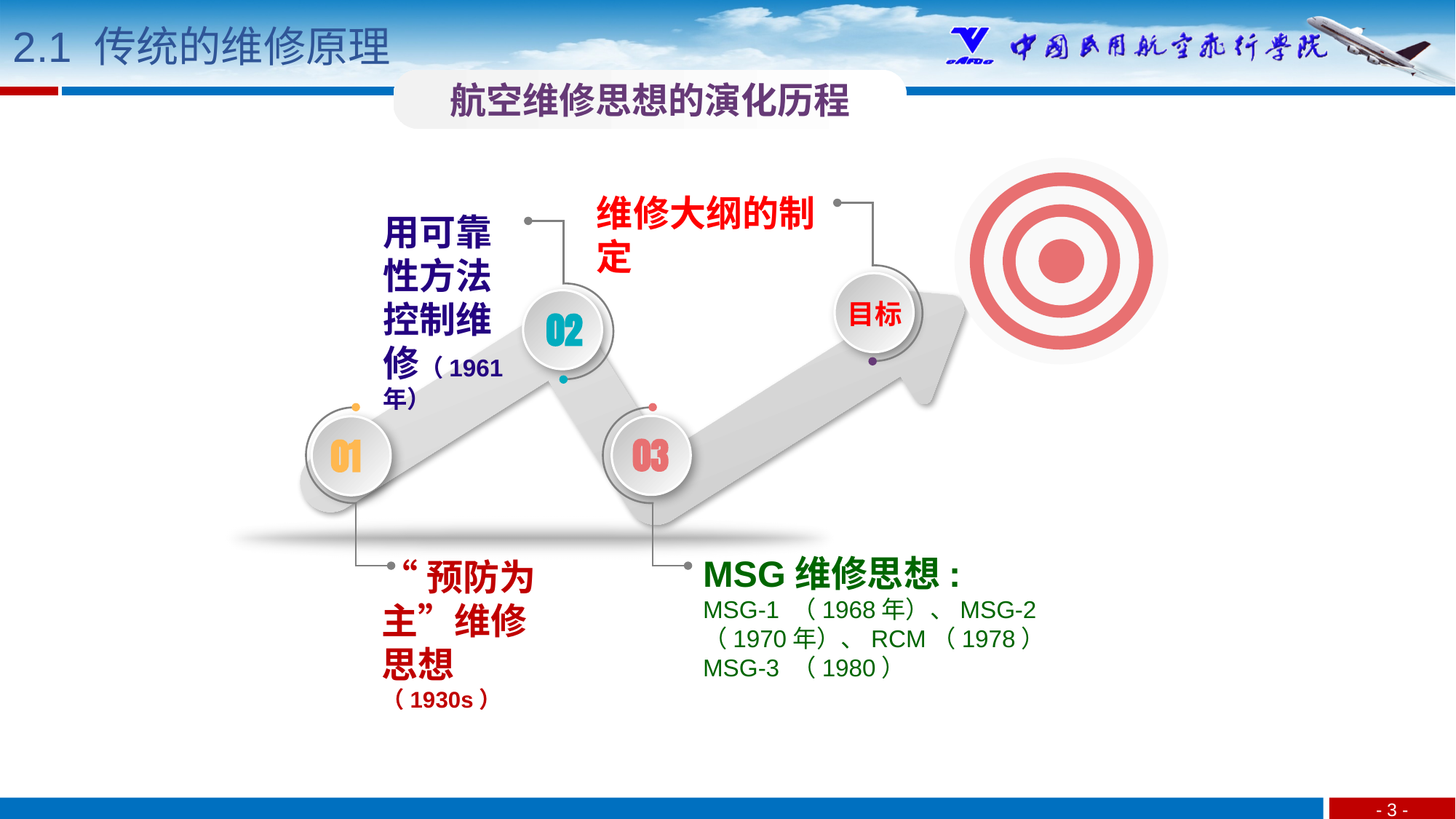

2.1 传统的维修原理
航空维修思想的演化历程

维修大纲的制定

用可靠性方法控制维修（1961年）

目标

02

03

01

MSG维修思想:
MSG-1 （1968年）、MSG-2（1970年）、RCM（1978）
MSG-3 （1980）
“预防为主”维修思想（1930s）